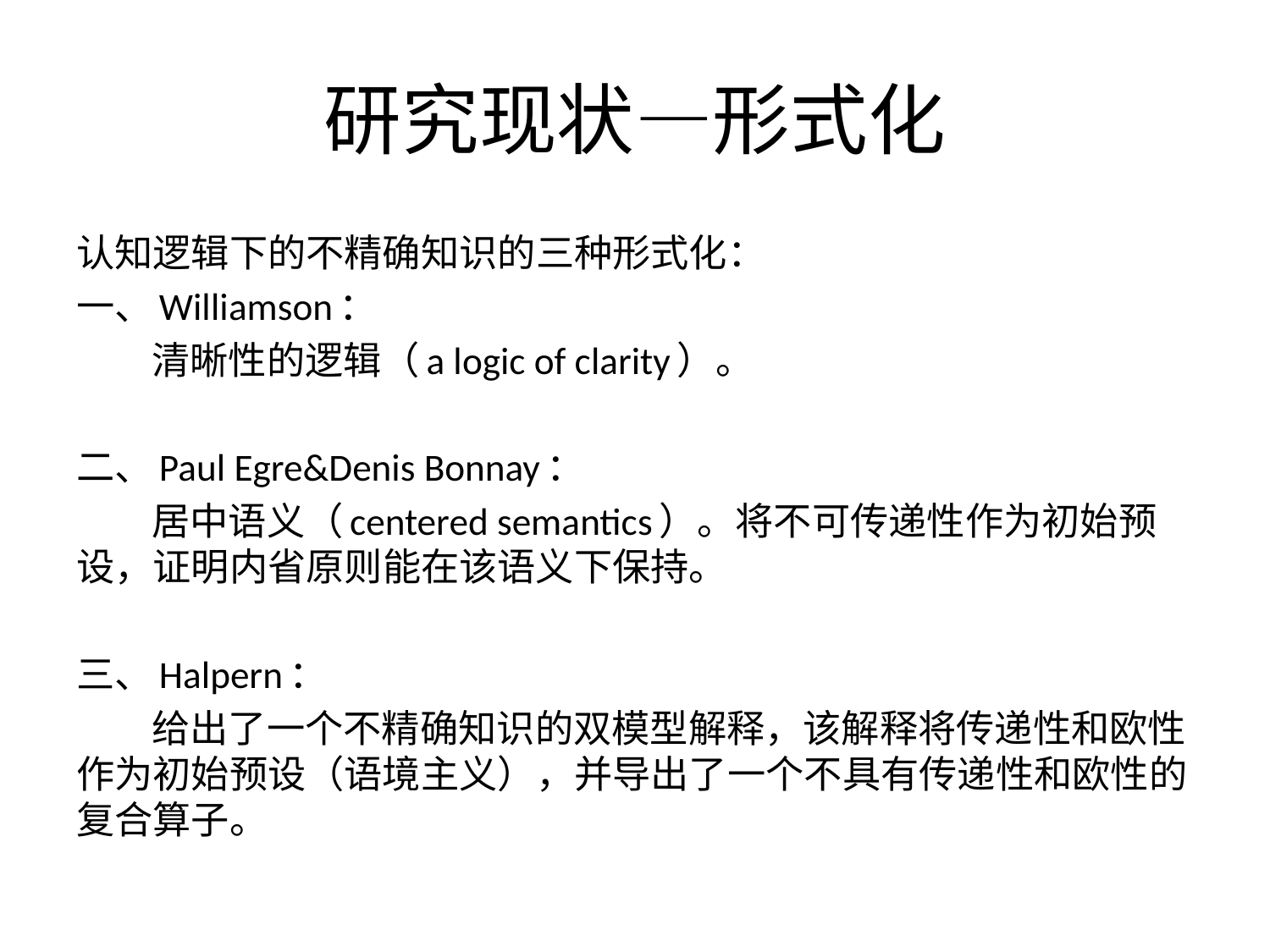

# 研究现状—形式化
认知逻辑下的不精确知识的三种形式化：
一、Williamson：
        清晰性的逻辑（a logic of clarity）。

二、Paul Egre&Denis Bonnay：
        居中语义（centered semantics）。将不可传递性作为初始预设，证明内省原则能在该语义下保持。

三、Halpern：
        给出了一个不精确知识的双模型解释，该解释将传递性和欧性作为初始预设（语境主义），并导出了一个不具有传递性和欧性的复合算子。